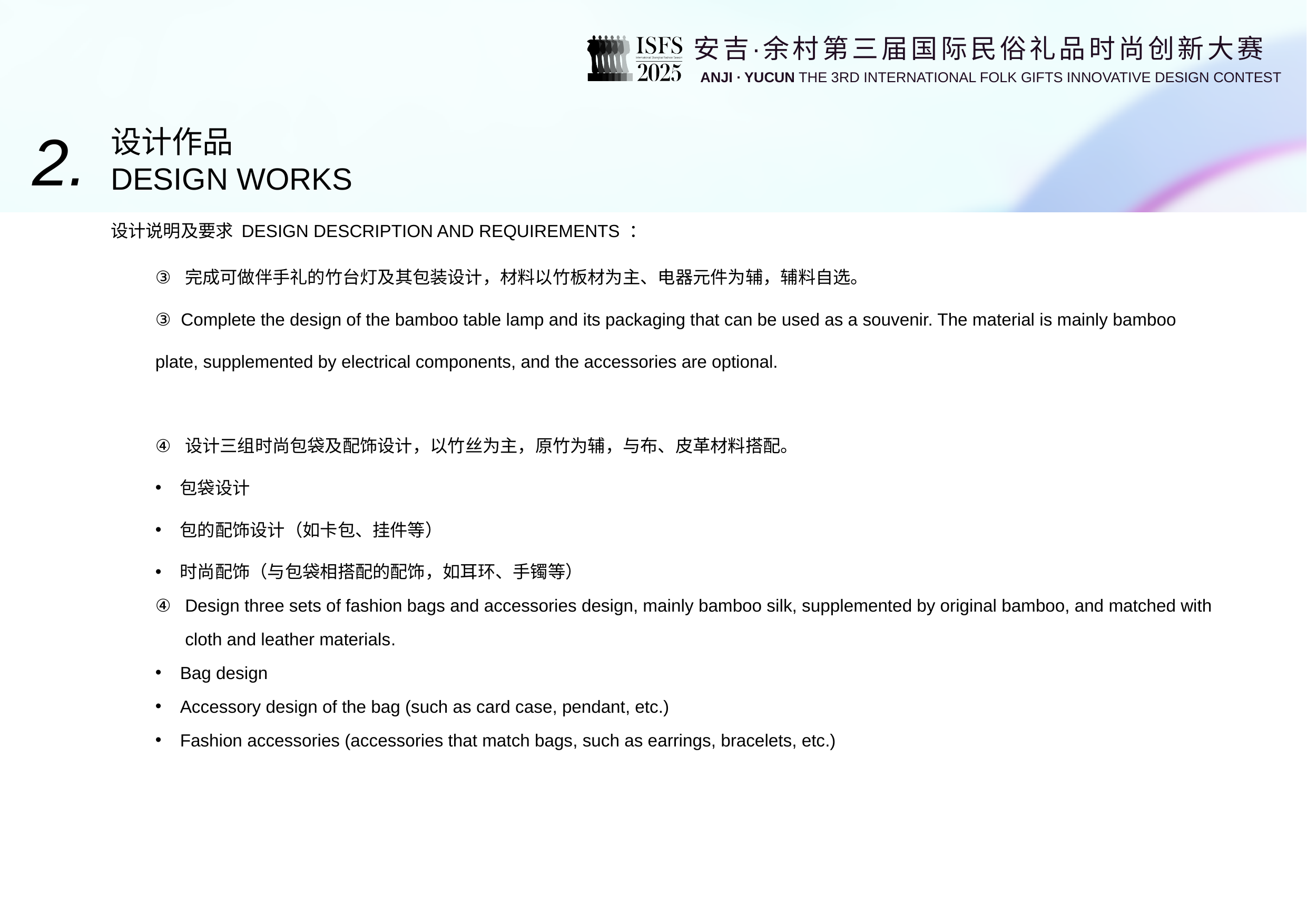

2.
设计作品
DESIGN WORKS
设计说明及要求 DESIGN DESCRIPTION AND REQUIREMENTS ：
完成可做伴手礼的竹台灯及其包装设计，材料以竹板材为主、电器元件为辅，辅料自选。
③  Complete the design of the bamboo table lamp and its packaging that can be used as a souvenir. The material is mainly bamboo plate, supplemented by electrical components, and the accessories are optional.

设计三组时尚包袋及配饰设计，以竹丝为主，原竹为辅，与布、皮革材料搭配。
包袋设计
包的配饰设计（如卡包、挂件等）
时尚配饰（与包袋相搭配的配饰，如耳环、手镯等）
Design three sets of fashion bags and accessories design, mainly bamboo silk, supplemented by original bamboo, and matched with cloth and leather materials.
Bag design
Accessory design of the bag (such as card case, pendant, etc.)
Fashion accessories (accessories that match bags, such as earrings, bracelets, etc.)